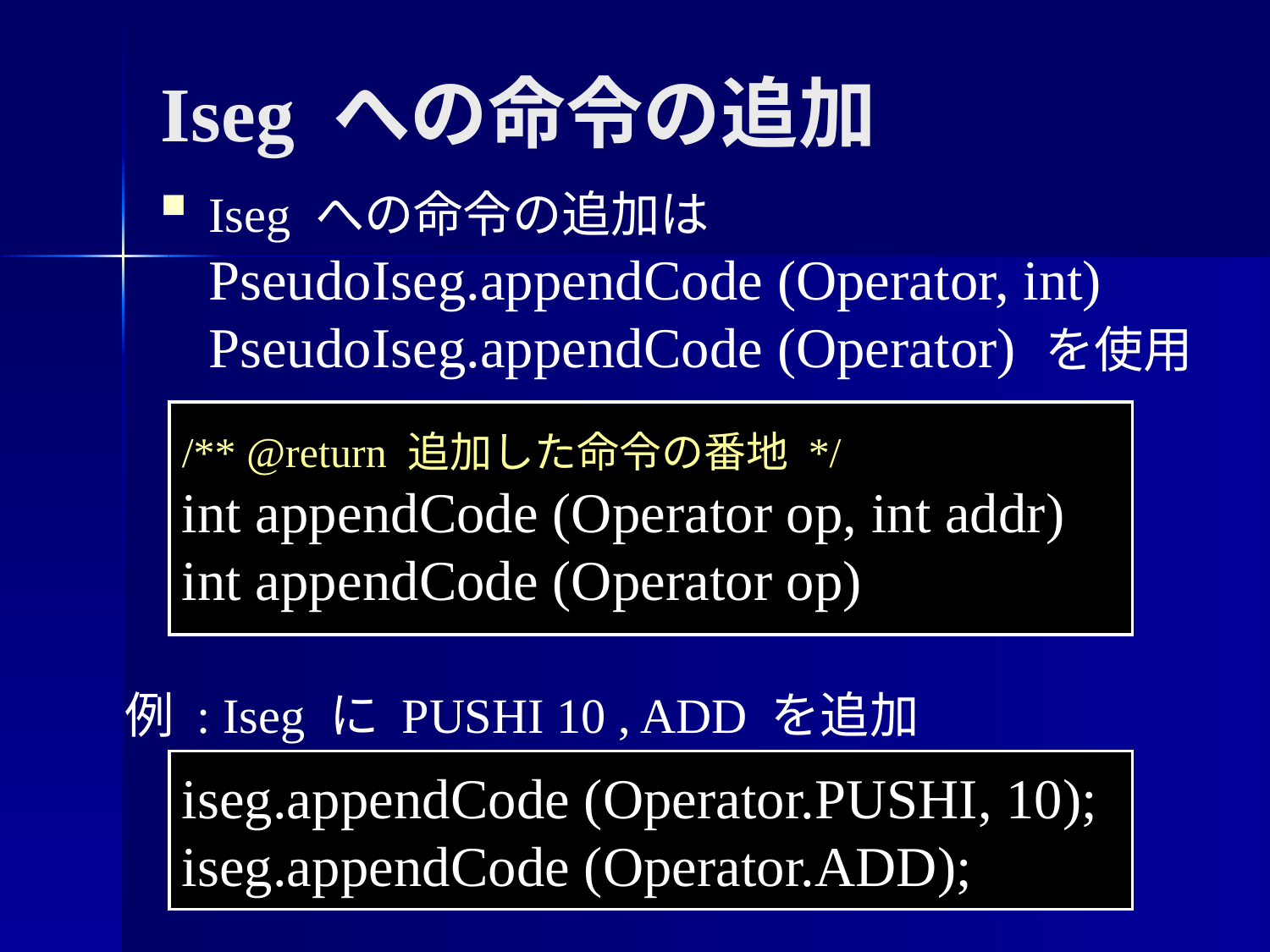

Iseg への命令の追加
Iseg への命令の追加は PseudoIseg.appendCode (Operator, int) PseudoIseg.appendCode (Operator) を使用
/** @return 追加した命令の番地 */
int appendCode (Operator op, int addr)
int appendCode (Operator op)
例 : Iseg に PUSHI 10 , ADD を追加
iseg.appendCode (Operator.PUSHI, 10);
iseg.appendCode (Operator.ADD);